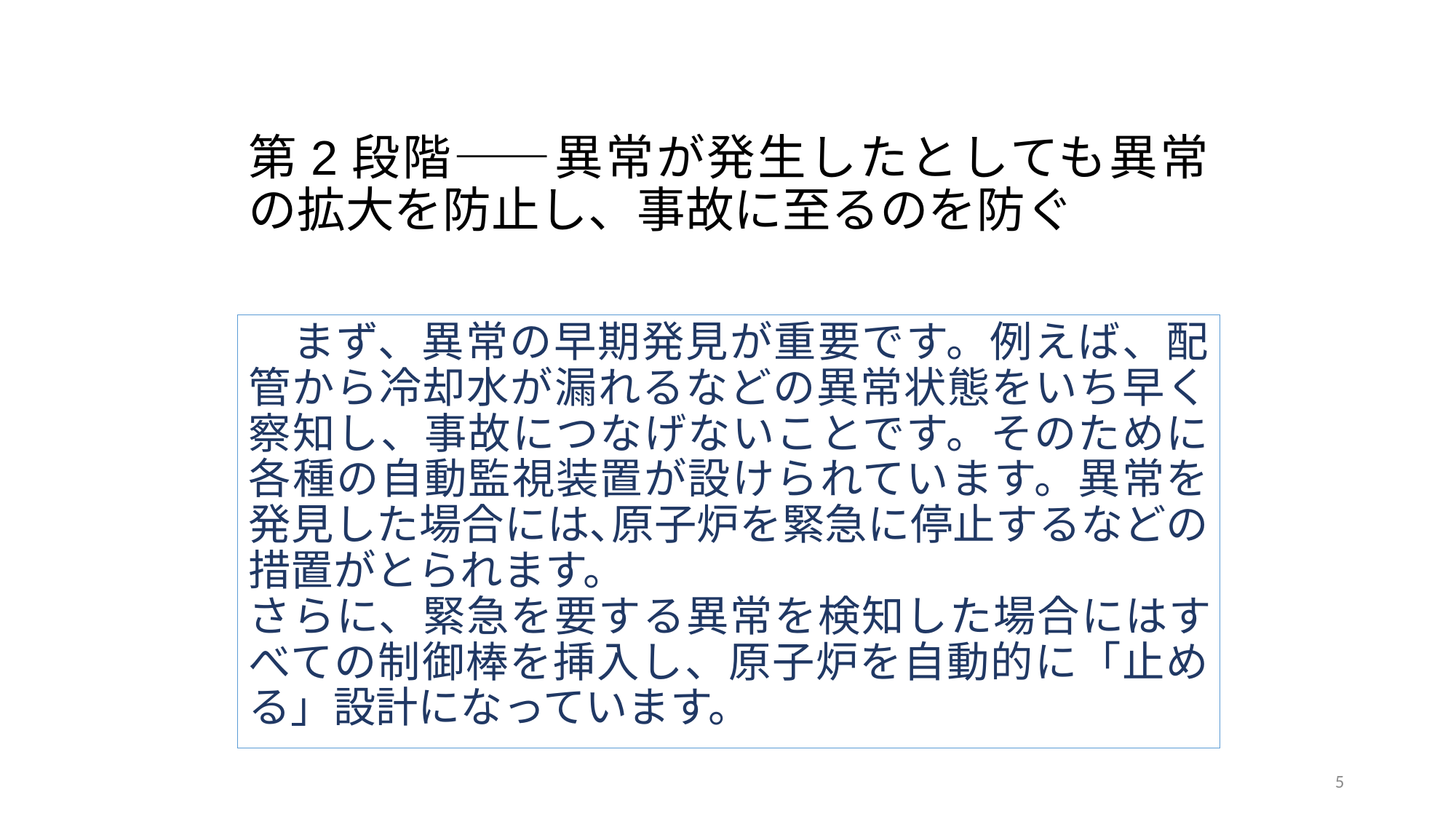

# 第2段階――異常が発生したとしても異常の拡大を防止し、事故に至るのを防ぐ
　まず、異常の早期発見が重要です。例えば、配管から冷却水が漏れるなどの異常状態をいち早く察知し、事故につなげないことです。そのために各種の自動監視装置が設けられています。異常を発見した場合には､原子炉を緊急に停止するなどの措置がとられます。
さらに、緊急を要する異常を検知した場合にはすべての制御棒を挿入し、原子炉を自動的に「止める」設計になっています。
5